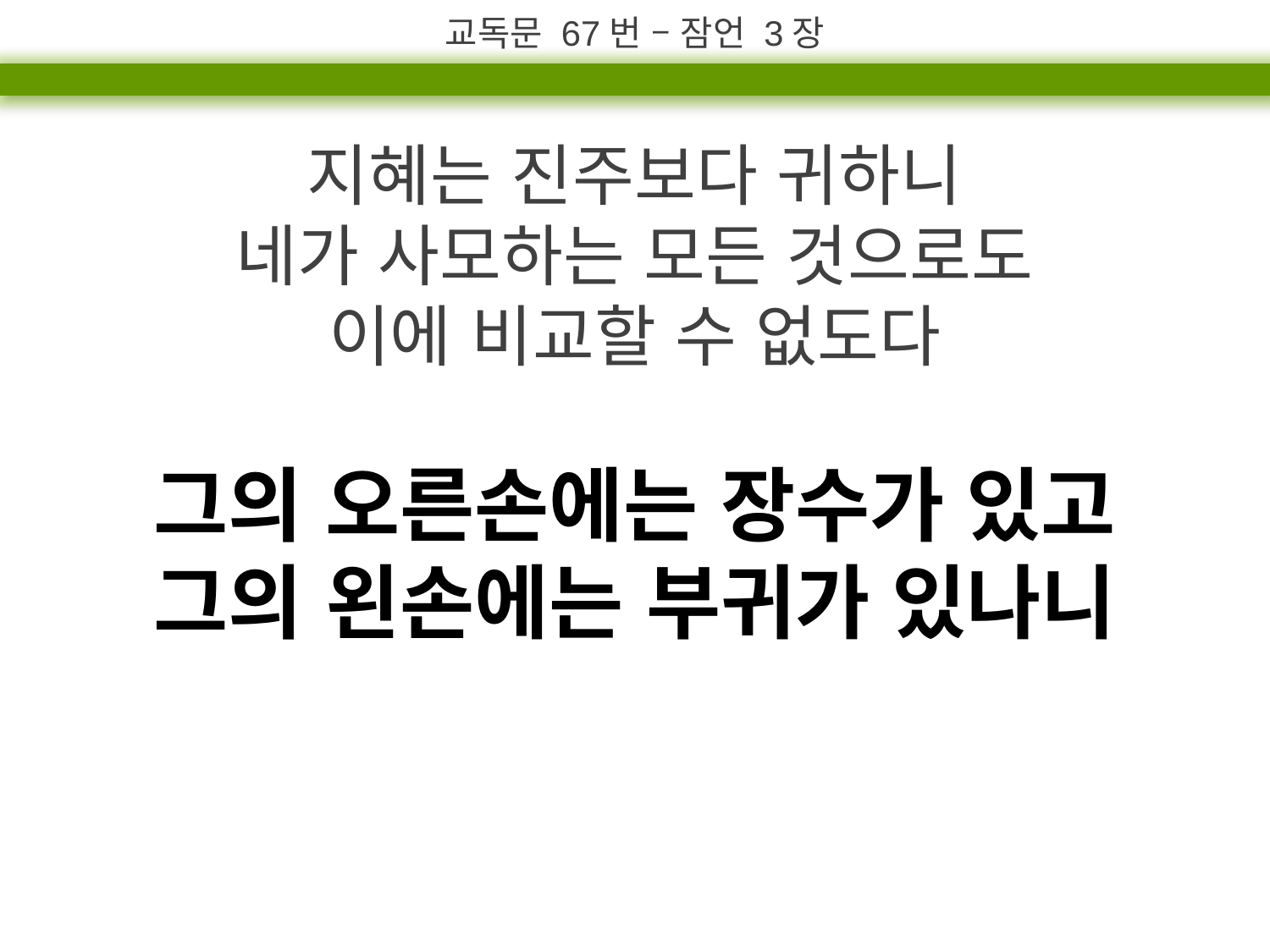

교독문 67번 – 잠언 3장

지혜는 진주보다 귀하니
네가 사모하는 모든 것으로도
이에 비교할 수 없도다
그의 오른손에는 장수가 있고
그의 왼손에는 부귀가 있나니